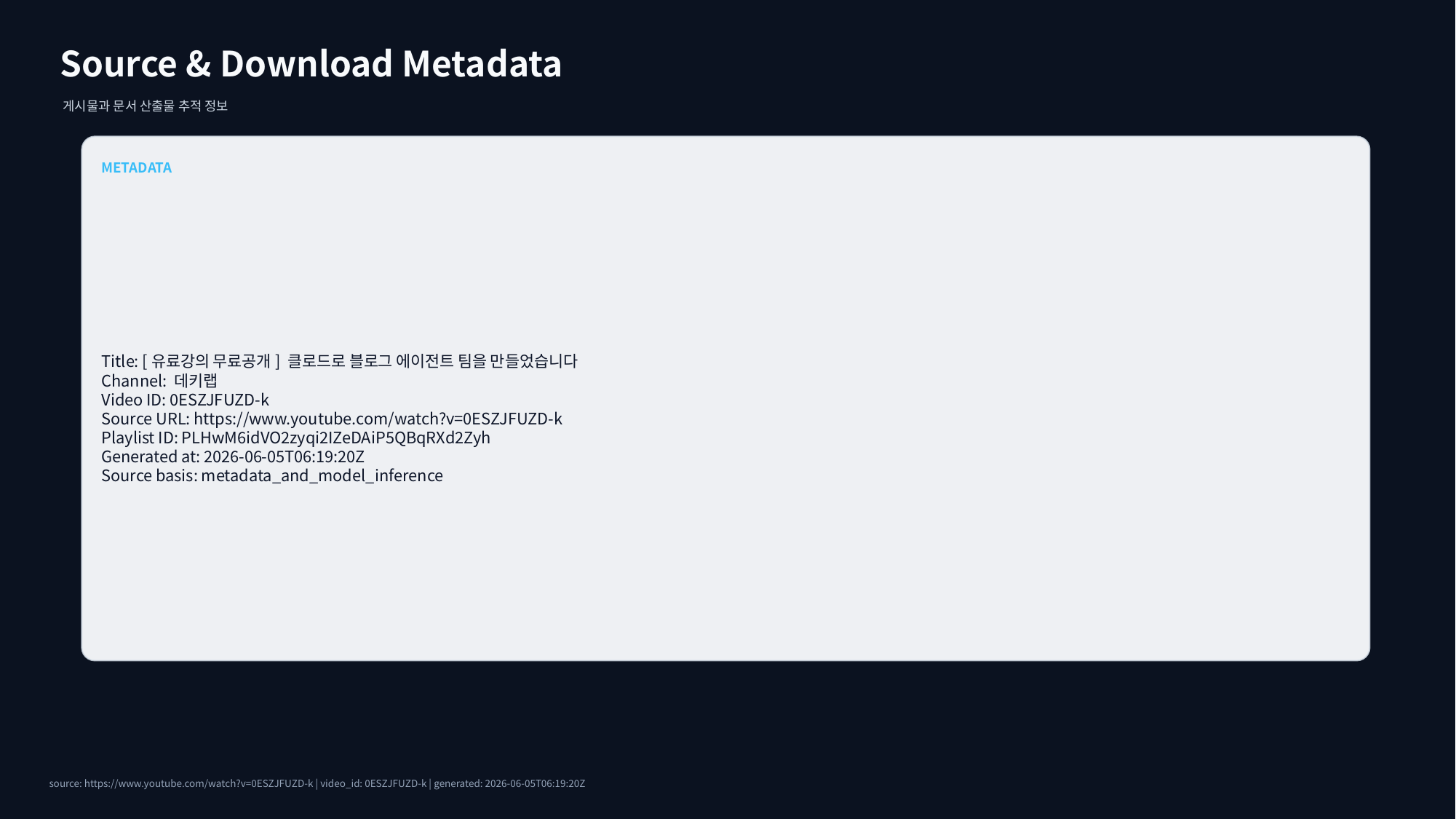

Source & Download Metadata
게시물과 문서 산출물 추적 정보

METADATA
Title: [유료강의 무료공개] 클로드로 블로그 에이전트 팀을 만들었습니다
Channel: 데키랩
Video ID: 0ESZJFUZD-k
Source URL: https://www.youtube.com/watch?v=0ESZJFUZD-k
Playlist ID: PLHwM6idVO2zyqi2IZeDAiP5QBqRXd2Zyh
Generated at: 2026-06-05T06:19:20Z
Source basis: metadata_and_model_inference
source: https://www.youtube.com/watch?v=0ESZJFUZD-k | video_id: 0ESZJFUZD-k | generated: 2026-06-05T06:19:20Z